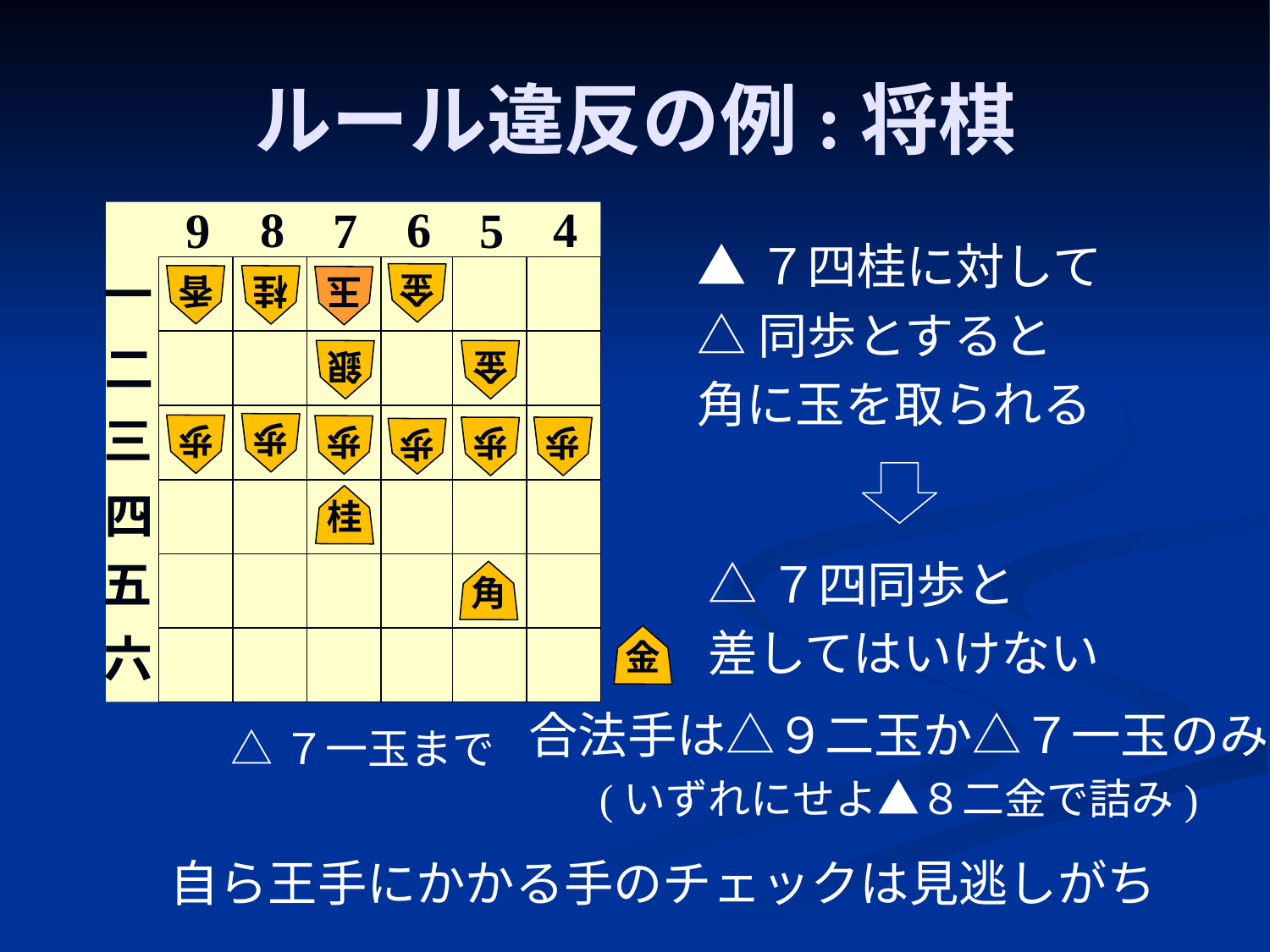

# ルール違反の例:将棋
6
8
4
7
9
5

▲７四桂に対して
△同歩とすると
角に玉を取られる
一

金
香
桂
玉

二
銀
金
三

歩
歩
歩
歩
歩
歩

四

桂
△７四同歩と
差してはいけない
五

角
六
金

合法手は△９二玉か△７一玉のみ
(いずれにせよ▲８二金で詰み)
△７一玉まで
自ら王手にかかる手のチェックは見逃しがち